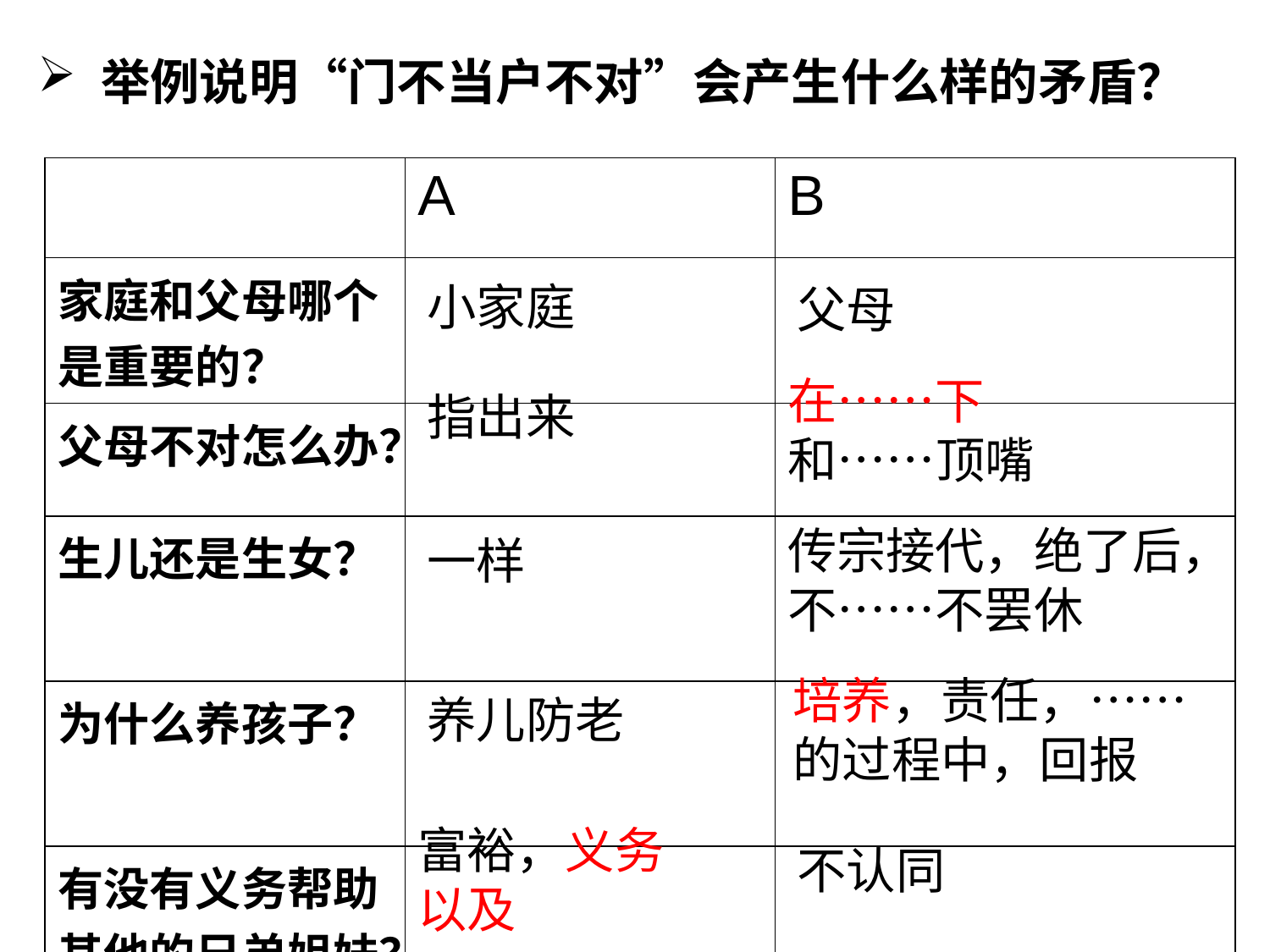

# 举例说明“门不当户不对”会产生什么样的矛盾？
|  | A | B |
| --- | --- | --- |
| 家庭和父母哪个是重要的？ |  |  |
| 父母不对怎么办？ |  |  |
| 生儿还是生女？ |  |  |
| 为什么养孩子？ |  |  |
| 有没有义务帮助其他的兄弟姐妹？ |  |  |
小家庭
父母
在……下
和……顶嘴
指出来
传宗接代，绝了后，不……不罢休
一样
培养，责任，……的过程中，回报
养儿防老
富裕，义务
以及
不认同